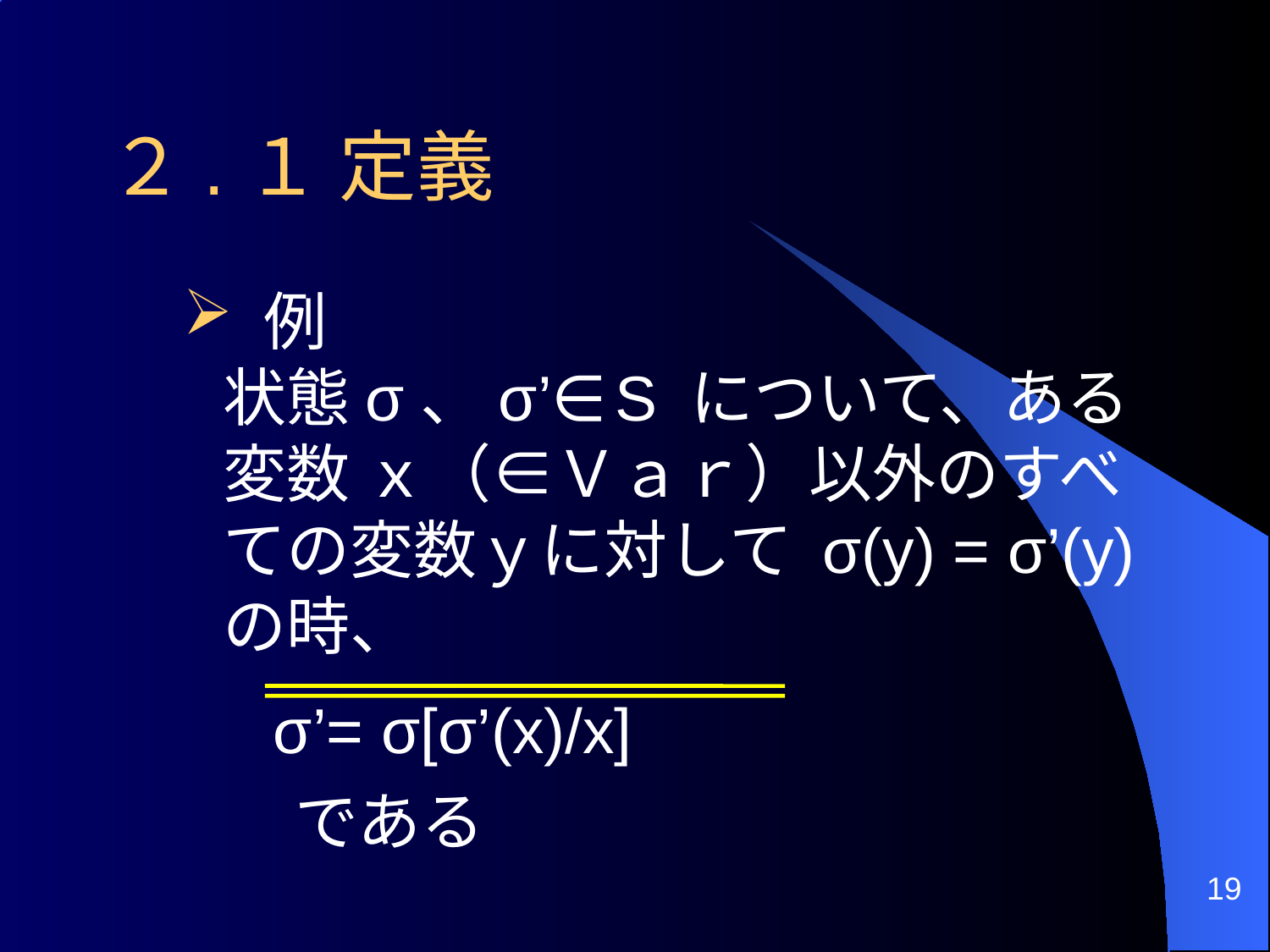

# ２.１ 定義
 例
状態σ、σ’∈S について、ある変数 ｘ（∈Ｖａｒ）以外のすべての変数ｙに対して σ(y) = σ’(y) の時、
	      σ’= σ[σ’(x)/x]
	である

19